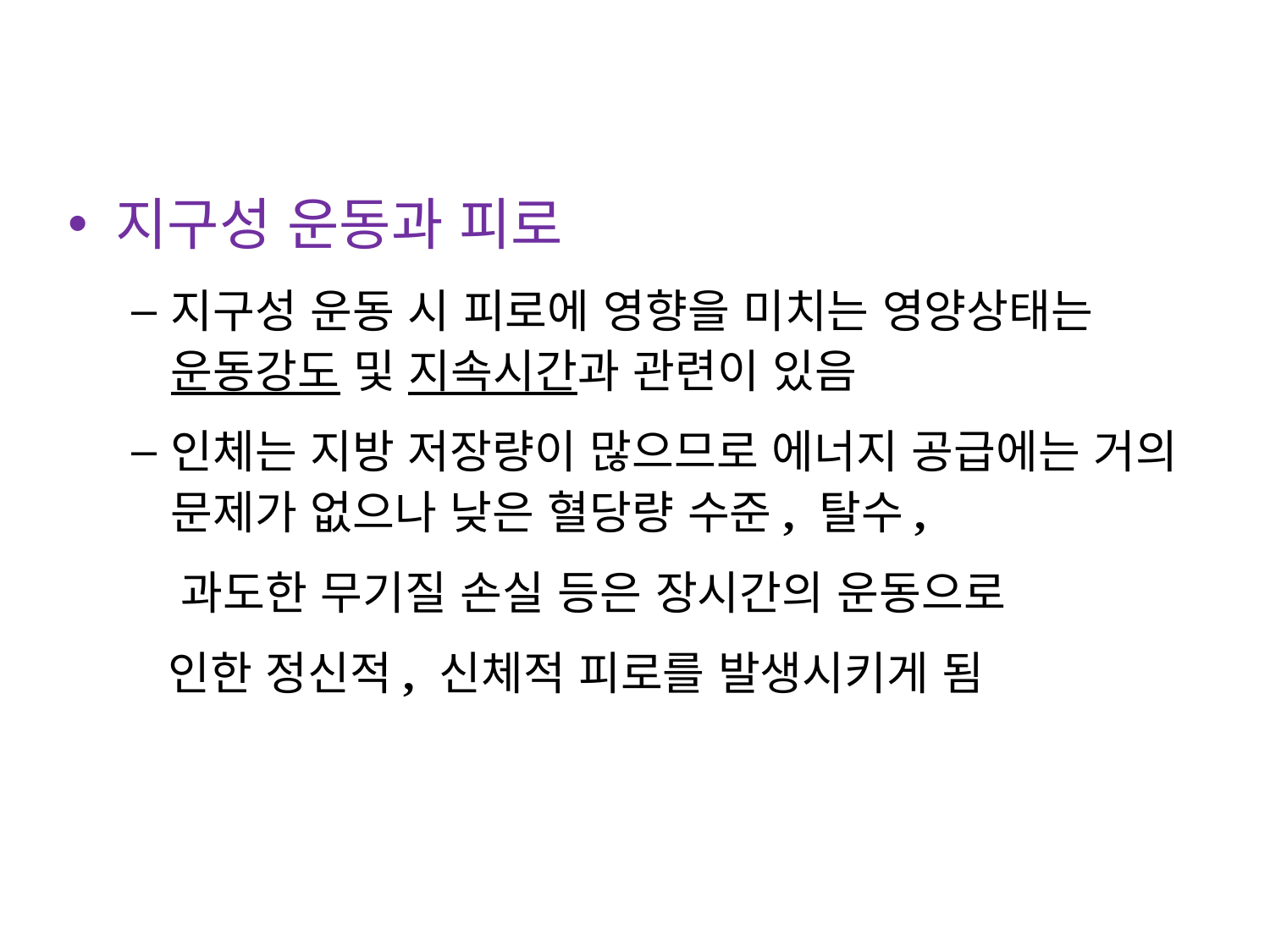

지구성 운동과 피로
지구성 운동 시 피로에 영향을 미치는 영양상태는 운동강도 및 지속시간과 관련이 있음
인체는 지방 저장량이 많으므로 에너지 공급에는 거의 문제가 없으나 낮은 혈당량 수준, 탈수,
   과도한 무기질 손실 등은 장시간의 운동으로
  인한 정신적, 신체적 피로를 발생시키게 됨